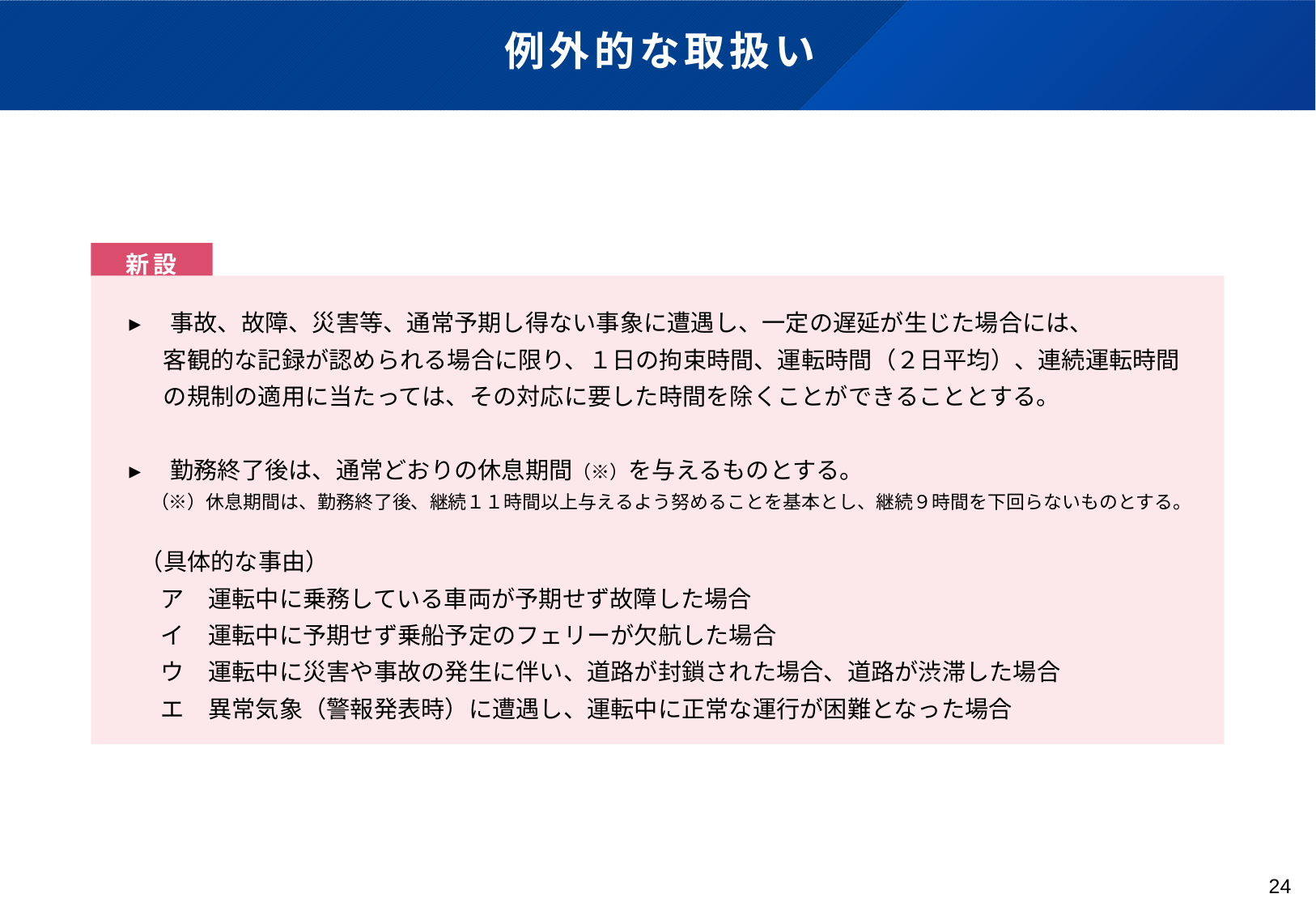

# 例外的な取扱い
新設
▸　事故、故障、災害等、通常予期し得ない事象に遭遇し、一定の遅延が生じた場合には、
　  客観的な記録が認められる場合に限り、１日の拘束時間、運転時間（２日平均）、連続運転時間
　  の規制の適用に当たっては、その対応に要した時間を除くことができることとする。

▸　勤務終了後は、通常どおりの休息期間（※）を与えるものとする。
    （※）休息期間は、勤務終了後、継続１１時間以上与えるよう努めることを基本とし、継続９時間を下回らないものとする。

 （具体的な事由）
     ア　運転中に乗務している車両が予期せず故障した場合
     イ　運転中に予期せず乗船予定のフェリーが欠航した場合
     ウ　運転中に災害や事故の発生に伴い、道路が封鎖された場合、道路が渋滞した場合
     エ　異常気象（警報発表時）に遭遇し、運転中に正常な運行が困難となった場合
24